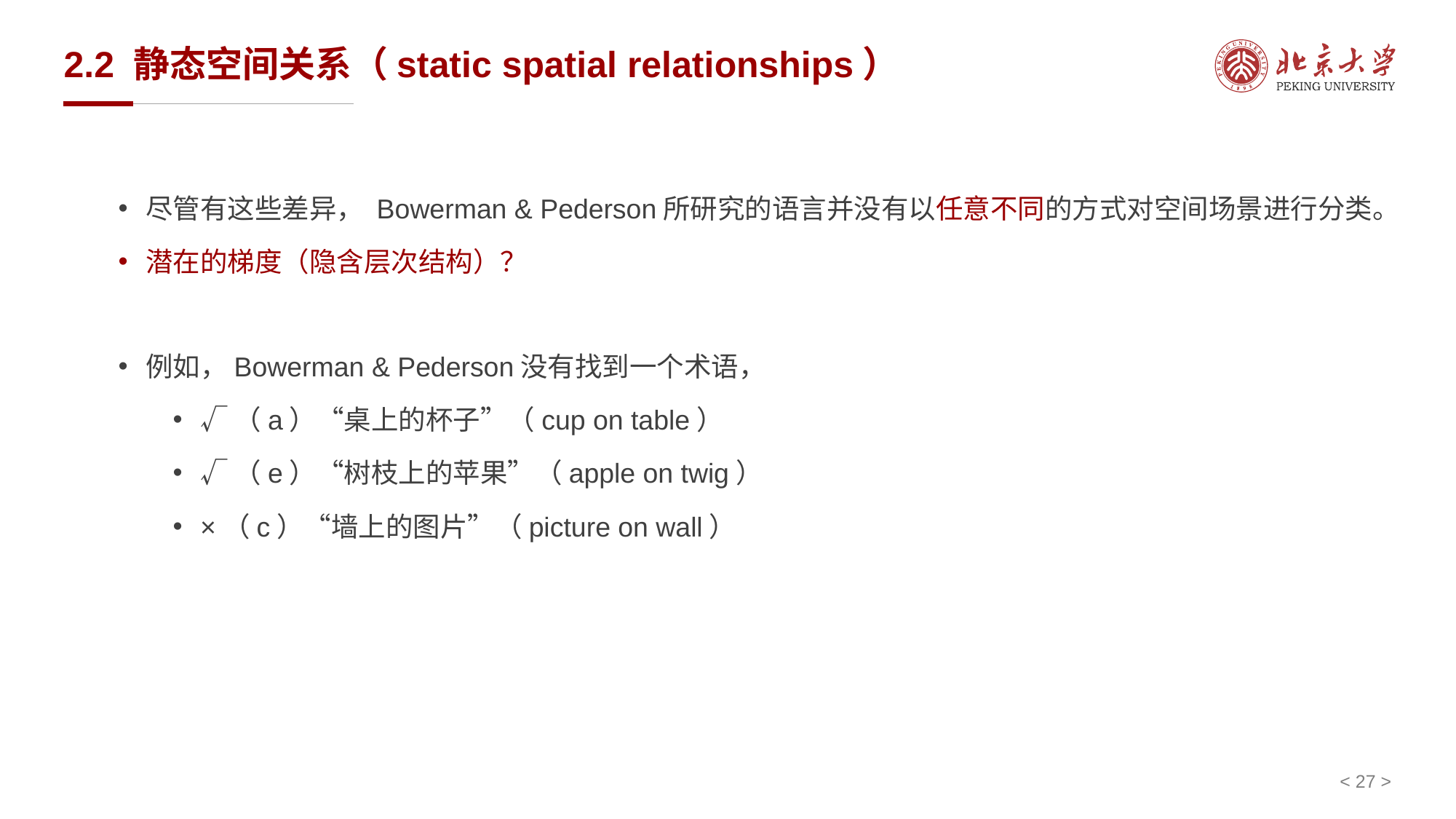

# 2.2 静态空间关系（static spatial relationships）
尽管有这些差异， Bowerman & Pederson所研究的语言并没有以任意不同的方式对空间场景进行分类。
潜在的梯度（隐含层次结构）？

例如，Bowerman & Pederson没有找到一个术语，
√（a）“桌上的杯子”（cup on table）
√（e）“树枝上的苹果”（apple on twig）
×（c）“墙上的图片”（picture on wall）
< 27 >